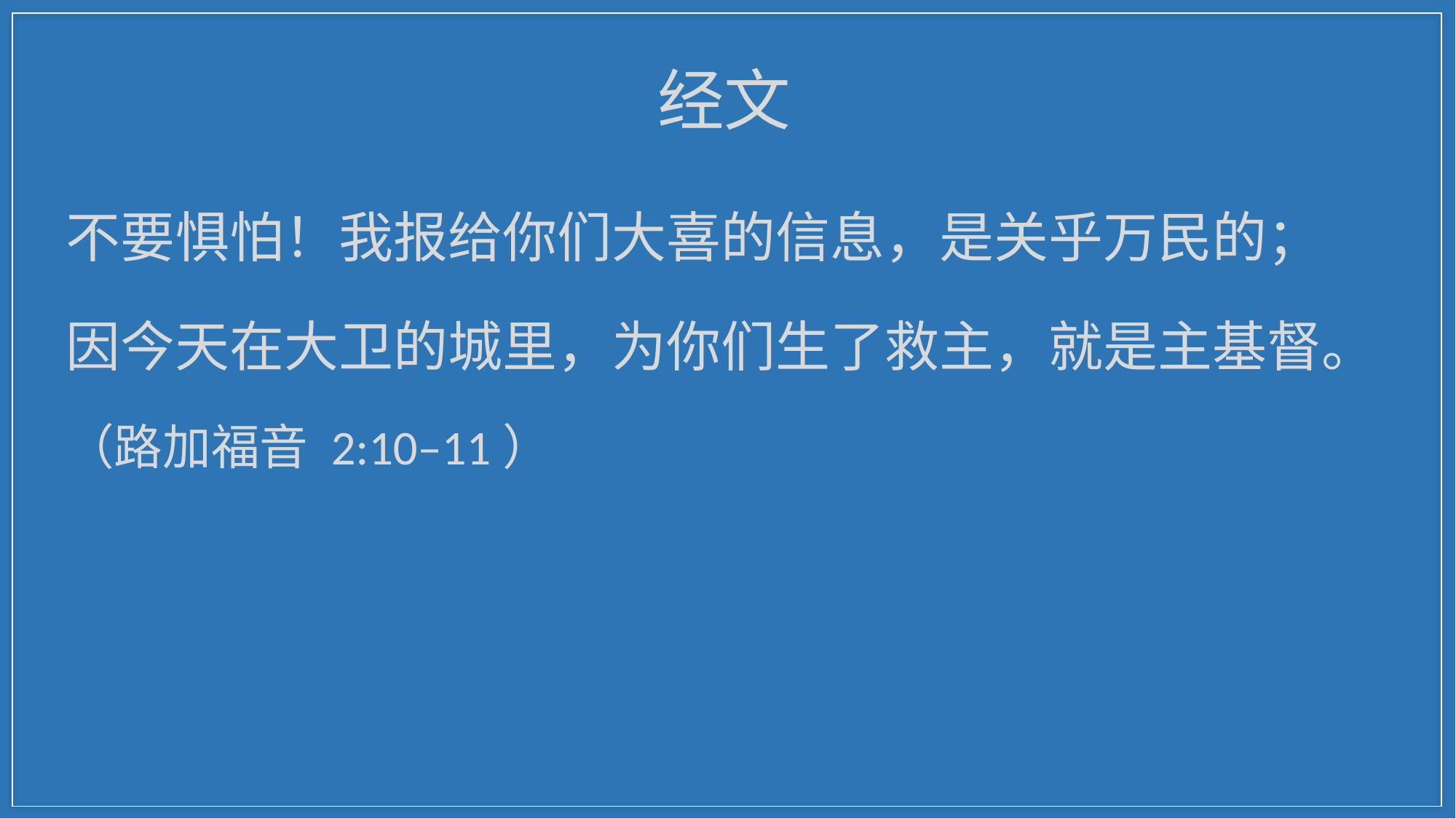

# 经文
不要惧怕！我报给你们大喜的信息，是关乎万民的；
因今天在大卫的城里，为你们生了救主，就是主基督。
（路加福音 2:10–11）